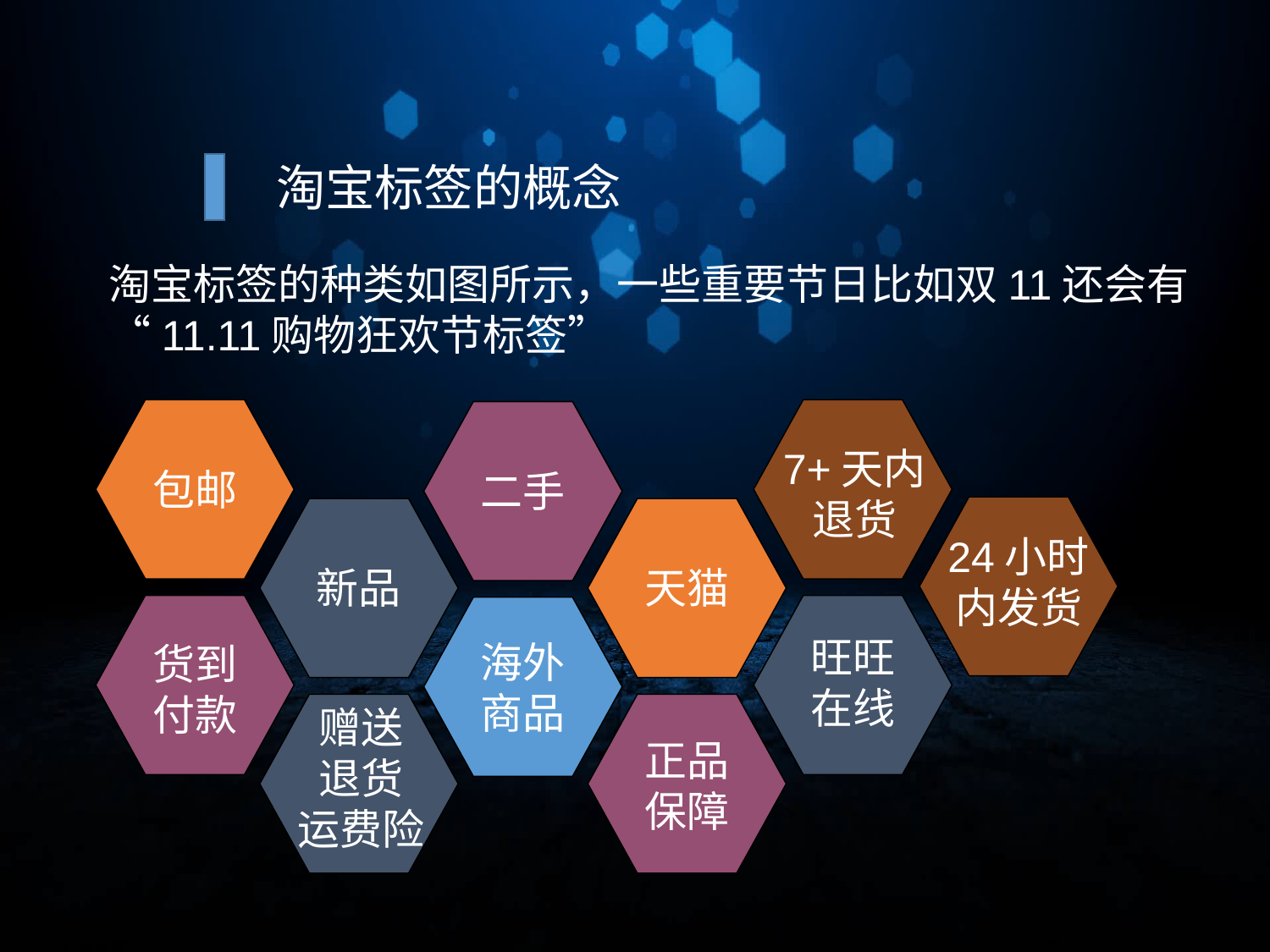

淘宝标签的概念

淘宝标签的种类如图所示，一些重要节日比如双11还会有“11.11购物狂欢节标签”

7+天内
退货
包邮
二手

24小时
内发货
新品
天猫

旺旺
在线
海外
商品
货到
付款

赠送
退货
运费险
正品
保障